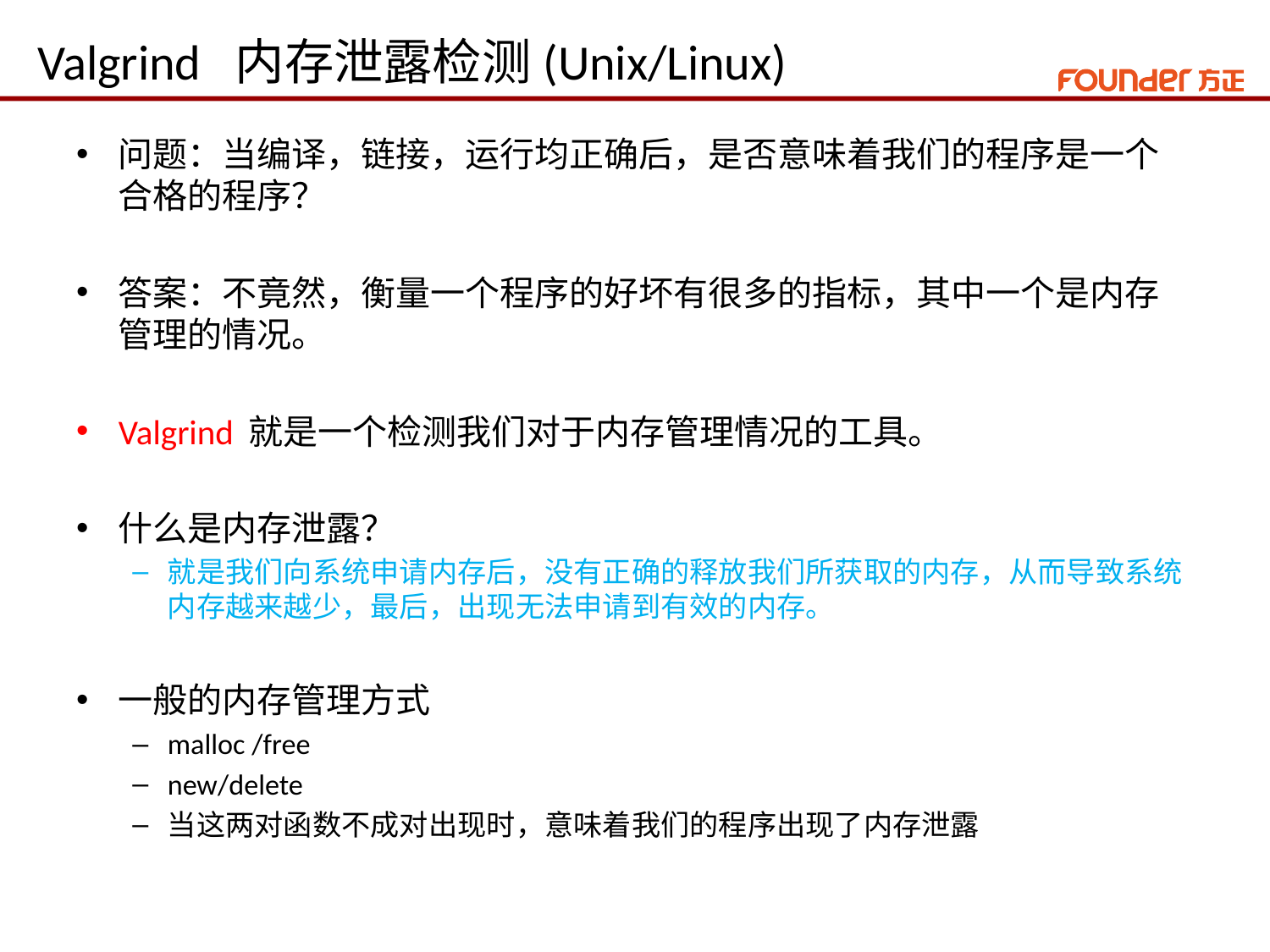

# Valgrind  内存泄露检测(Unix/Linux)
问题：当编译，链接，运行均正确后，是否意味着我们的程序是一个合格的程序？

答案：不竟然，衡量一个程序的好坏有很多的指标，其中一个是内存管理的情况。

Valgrind 就是一个检测我们对于内存管理情况的工具。

什么是内存泄露？
就是我们向系统申请内存后，没有正确的释放我们所获取的内存，从而导致系统内存越来越少，最后，出现无法申请到有效的内存。

一般的内存管理方式
malloc /free
new/delete
当这两对函数不成对出现时，意味着我们的程序出现了内存泄露